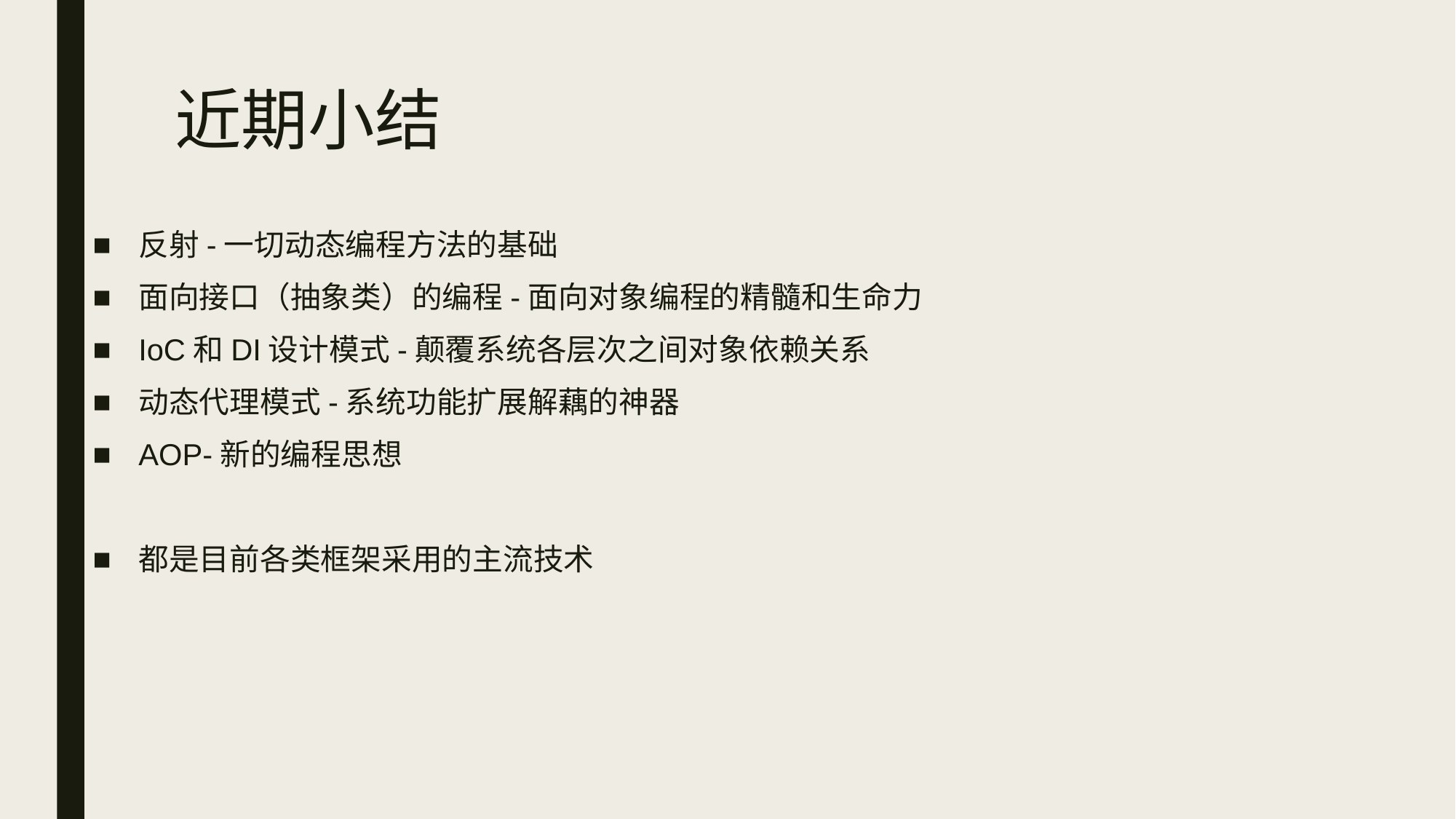

# 近期小结
反射-一切动态编程方法的基础
面向接口（抽象类）的编程-面向对象编程的精髓和生命力
IoC和DI设计模式-颠覆系统各层次之间对象依赖关系
动态代理模式-系统功能扩展解藕的神器
AOP-新的编程思想

都是目前各类框架采用的主流技术